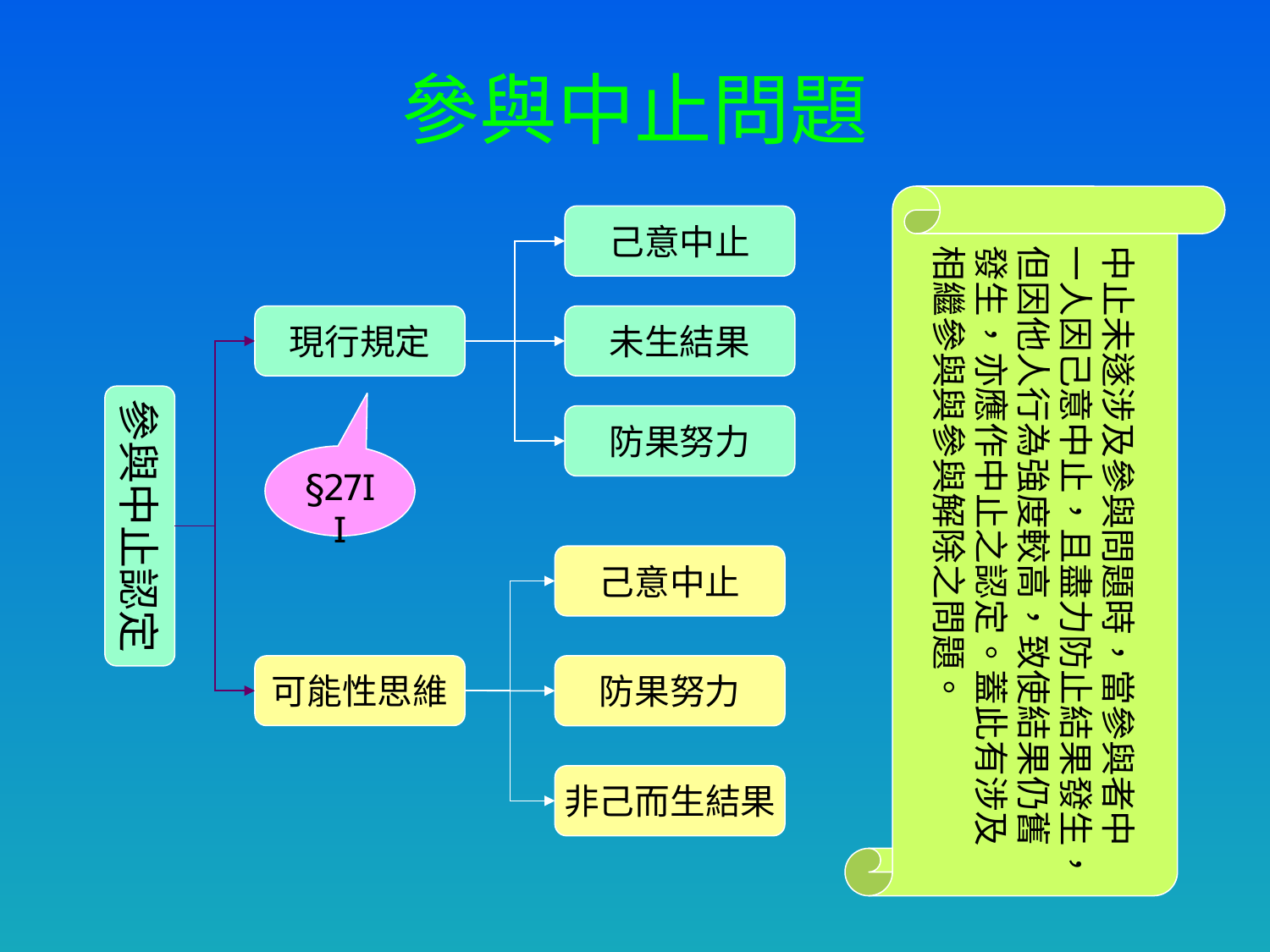

# 參與中止問題
中止未遂涉及參與問題時，當參與者中
一人因己意中止，且盡力防止結果發生，
但因他人行為強度較高，致使結果仍舊
發生，亦應作中止之認定。蓋此有涉及
相繼參與與參與解除之問題。
己意中止
現行規定
未生結果
參與中止認定
防果努力
§27II
己意中止
可能性思維
防果努力
非己而生結果